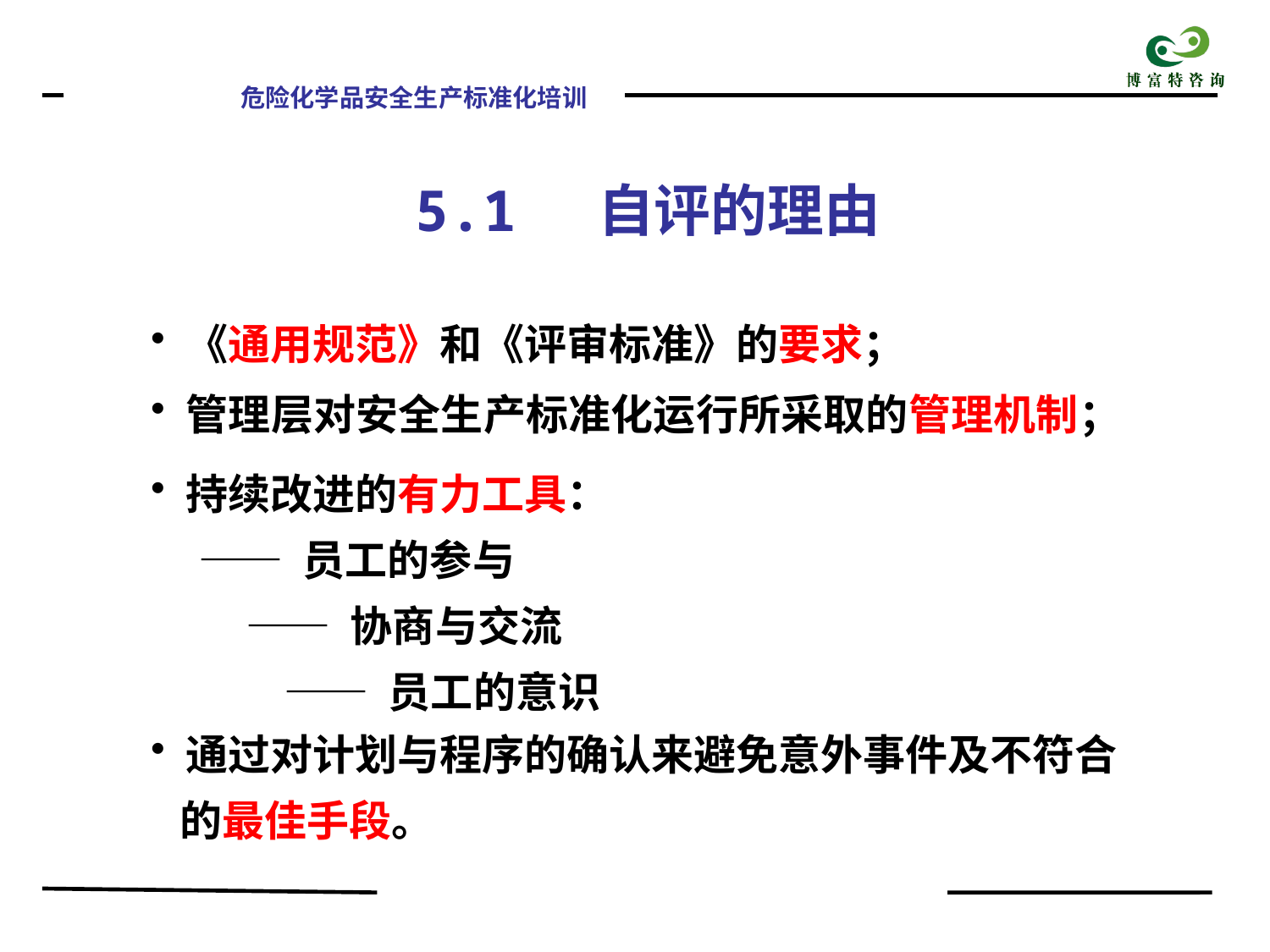

5.1  自评的理由
 《通用规范》和《评审标准》的要求；
 管理层对安全生产标准化运行所采取的管理机制；
 持续改进的有力工具：
     —— 员工的参与
          —— 协商与交流
              —— 员工的意识
 通过对计划与程序的确认来避免意外事件及不符合
  的最佳手段。